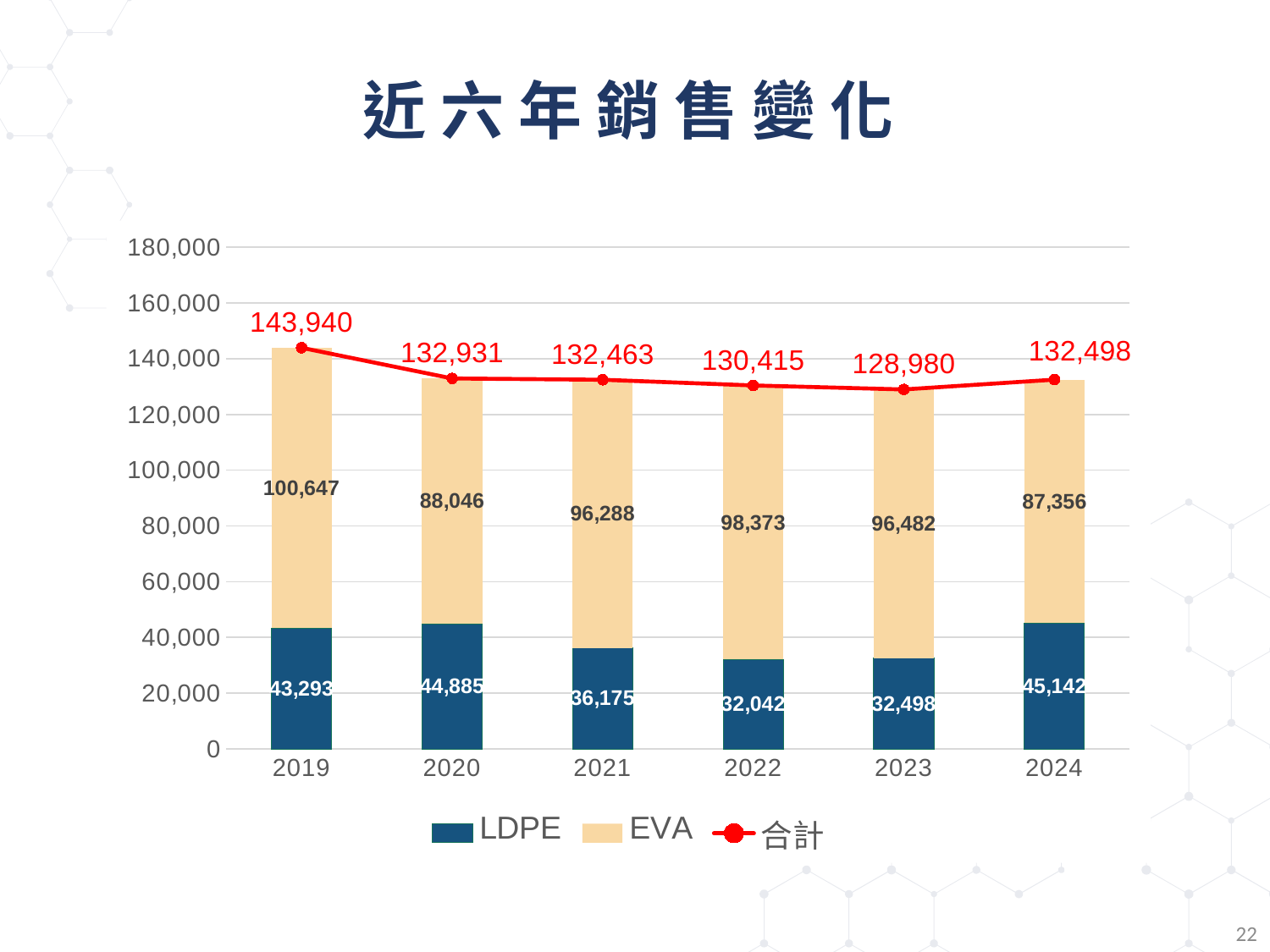

近 六 年 銷 售 變 化

### Chart

| Category | LDPE | EVA | 合計 |
|---|---|---|---|
| 2019 | 43293.0 | 100647.0 | 143940.0 |
| 2020 | 44885.0 | 88046.0 | 132931.0 |
| 2021 | 36175.0 | 96288.0 | 132463.0 |
| 2022 | 32042.0 | 98373.0 | 130415.0 |
| 2023 | 32498.0 | 96482.0 | 128980.0 |
| 2024 | 45142.0 | 87356.0 | 132498.0 |
22